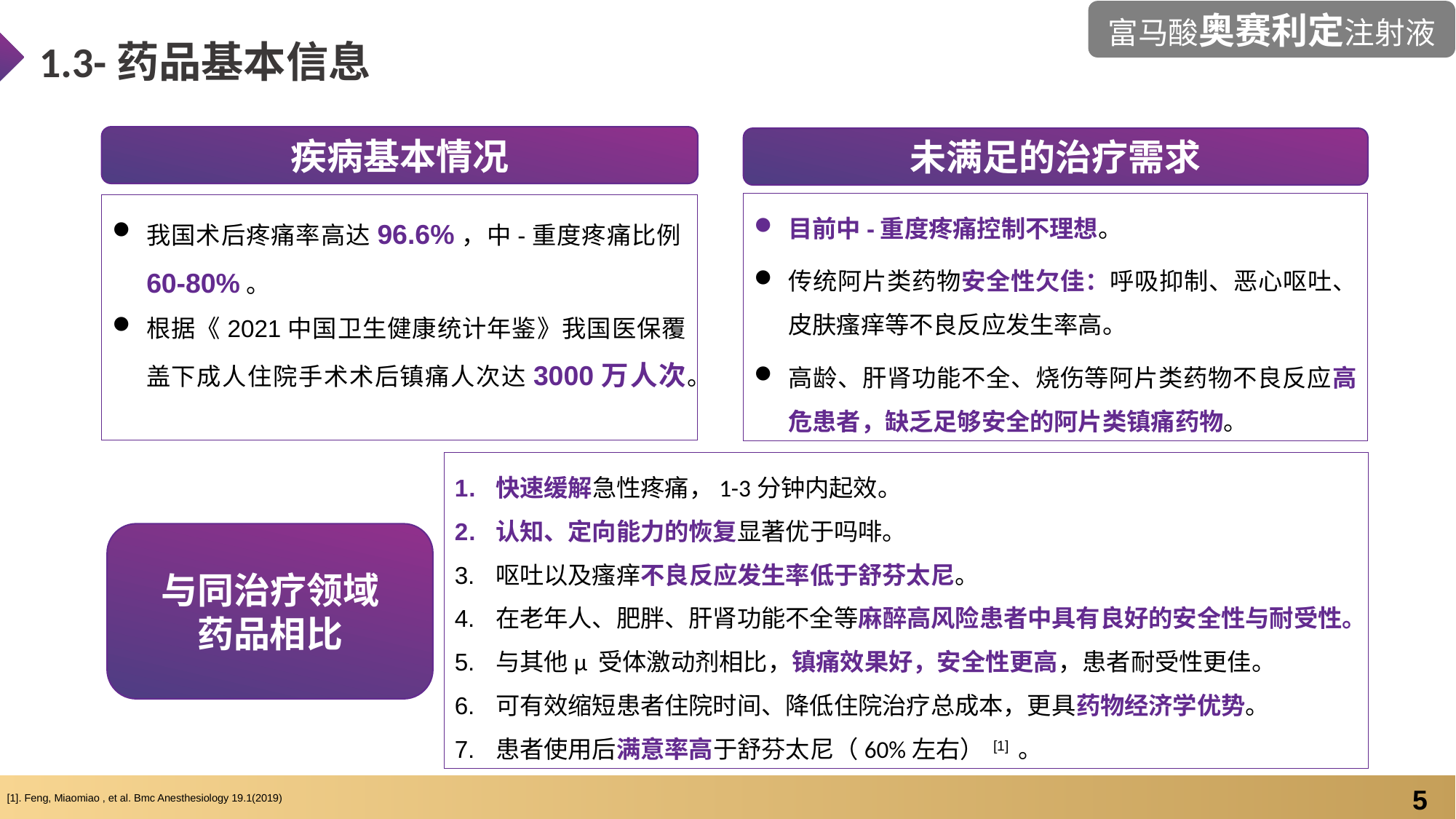

富马酸奥赛利定注射液

1.3-药品基本信息
疾病基本情况
未满足的治疗需求
我国术后疼痛率高达96.6%，中-重度疼痛比例60-80%。
根据《2021中国卫生健康统计年鉴》我国医保覆盖下成人住院手术术后镇痛人次达3000万人次。

目前中-重度疼痛控制不理想。
传统阿片类药物安全性欠佳：呼吸抑制、恶心呕吐、皮肤瘙痒等不良反应发生率高。
高龄、肝肾功能不全、烧伤等阿片类药物不良反应高危患者，缺乏足够安全的阿片类镇痛药物。
快速缓解急性疼痛，1-3分钟内起效。
认知、定向能力的恢复显著优于吗啡。
呕吐以及瘙痒不良反应发生率低于舒芬太尼。
在老年人、肥胖、肝肾功能不全等麻醉高风险患者中具有良好的安全性与耐受性。
与其他μ 受体激动剂相比，镇痛效果好，安全性更高，患者耐受性更佳。
可有效缩短患者住院时间、降低住院治疗总成本，更具药物经济学优势。
患者使用后满意率高于舒芬太尼（60%左右） [1] 。
与同治疗领域
药品相比

5
[1]. Feng, Miaomiao , et al. Bmc Anesthesiology 19.1(2019)